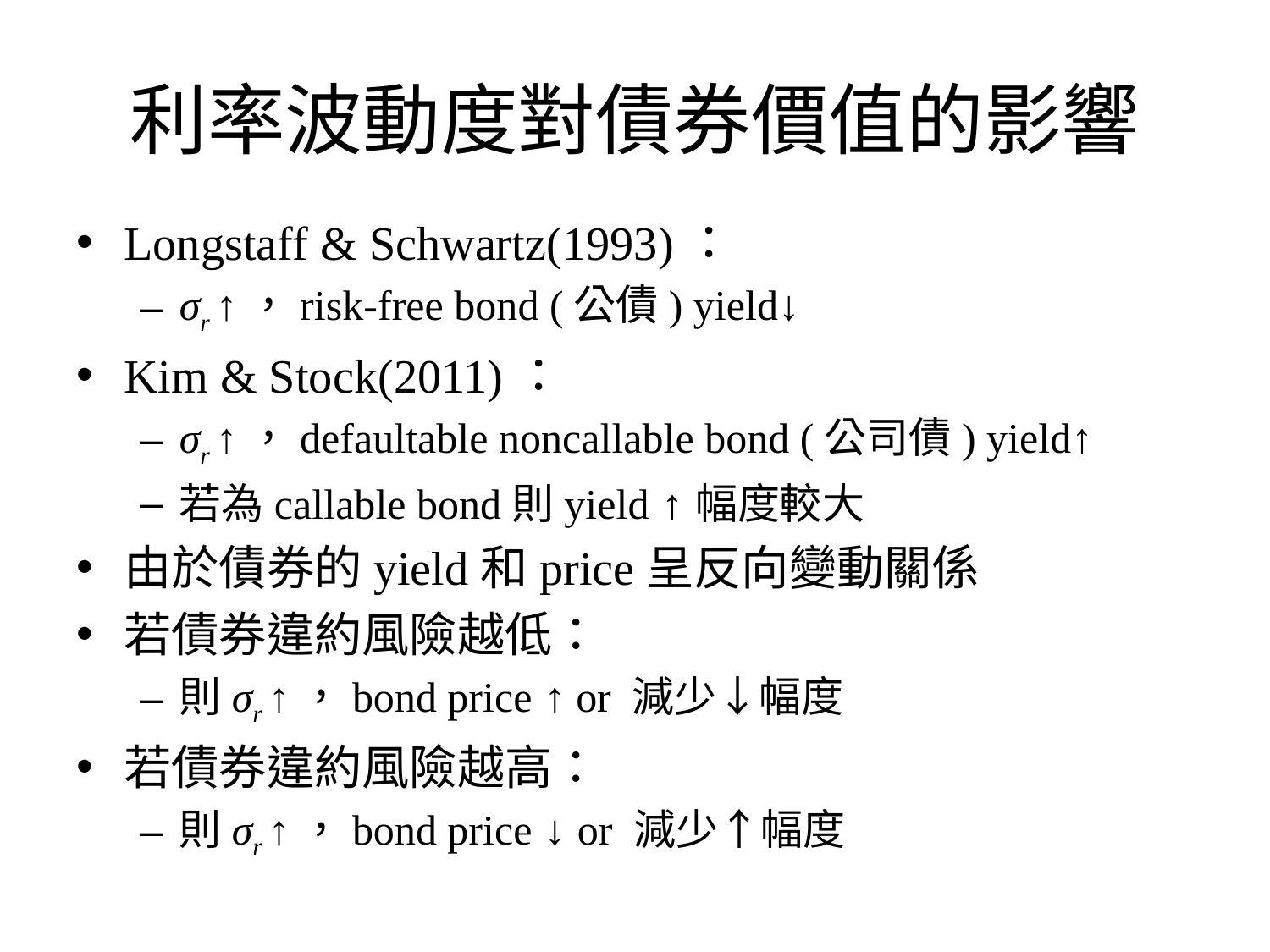

# 利率波動度對債券價值的影響
Longstaff & Schwartz(1993)：
σr ↑，risk-free bond (公債) yield↓
Kim & Stock(2011)：
σr ↑，defaultable noncallable bond (公司債) yield↑
若為callable bond則yield ↑幅度較大
由於債券的yield和price呈反向變動關係
若債券違約風險越低：
則σr ↑，bond price ↑ or 減少↓幅度
若債券違約風險越高：
則σr ↑，bond price ↓ or 減少↑幅度